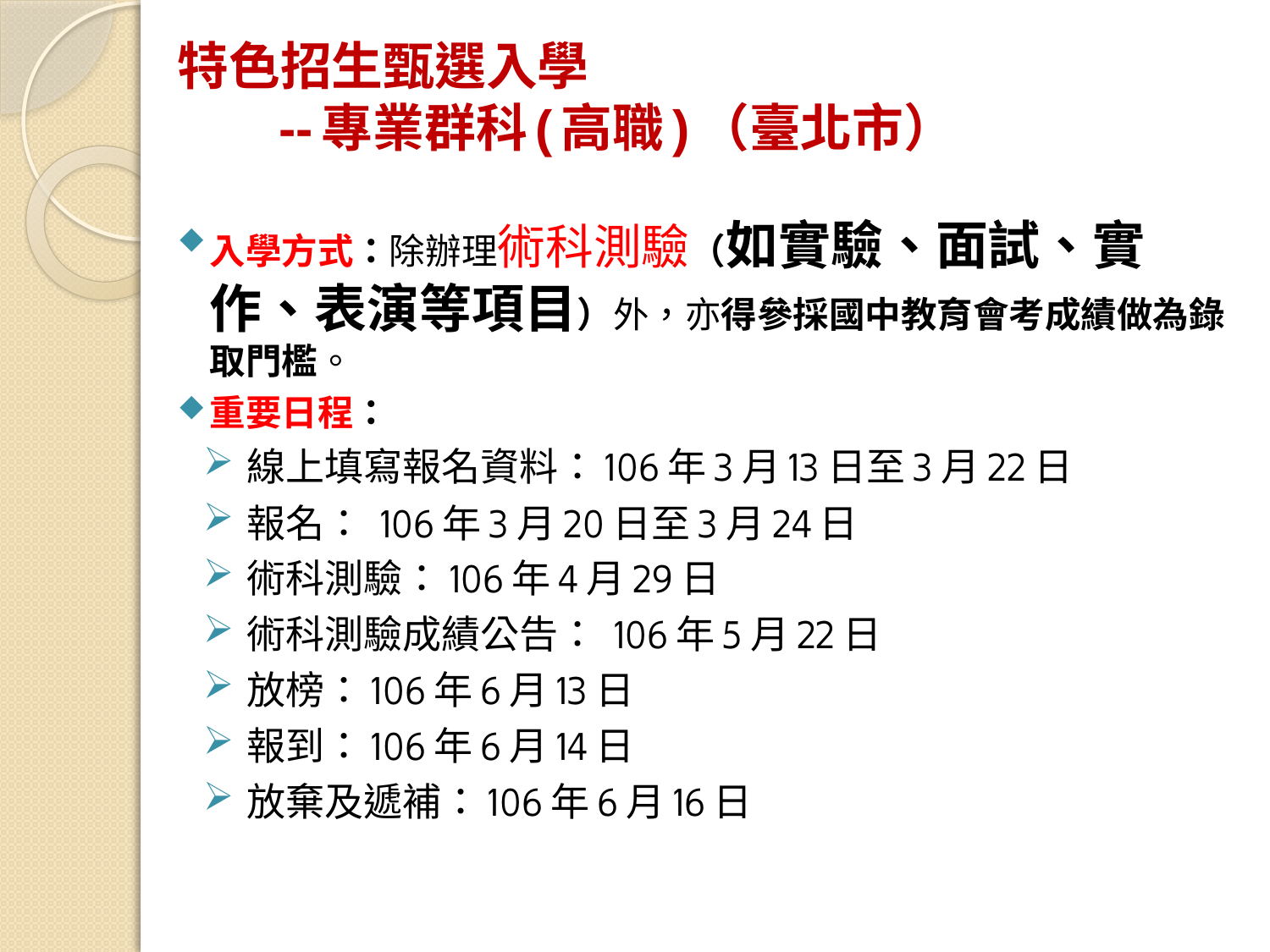

# 特色招生甄選入學 --專業群科(高職)（臺北市）
入學方式：除辦理術科測驗（如實驗、面試、實作、表演等項目）外，亦得參採國中教育會考成績做為錄取門檻。
重要日程：
線上填寫報名資料：106年3月13日至3月22日
報名： 106年3月20日至3月24日
術科測驗：106年4月29日
術科測驗成績公告： 106年5月22日
放榜：106年6月13日
報到：106年6月14日
放棄及遞補：106年6月16日